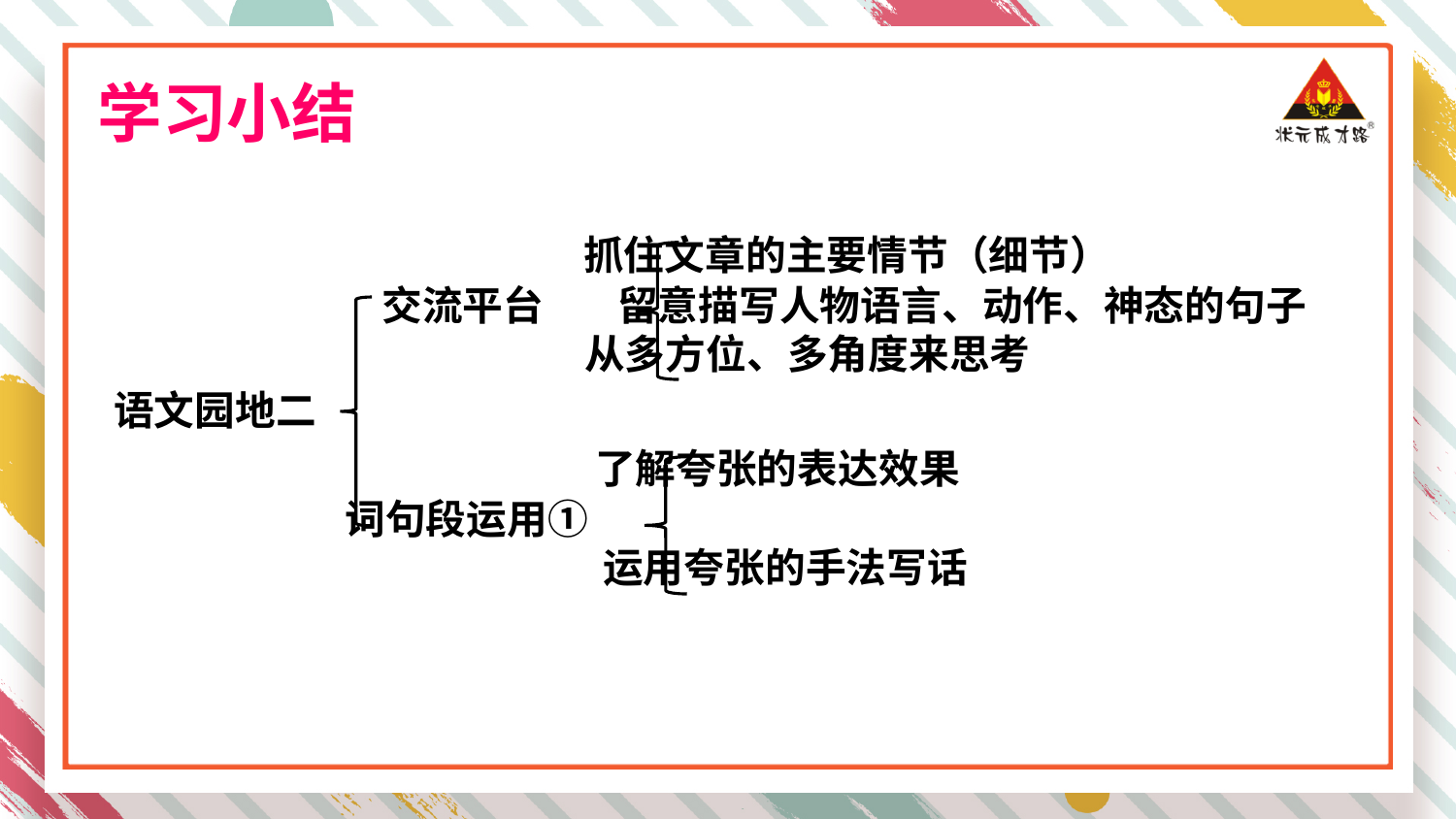

学习小结
                                                 抓住文章的主要情节（细节）
                            交流平台        留意描写人物语言、动作、神态的句子
                                                  从多方位、多角度来思考
语文园地二
                                           了解夸张的表达效果
                        词句段运用①
                                                    运用夸张的手法写话